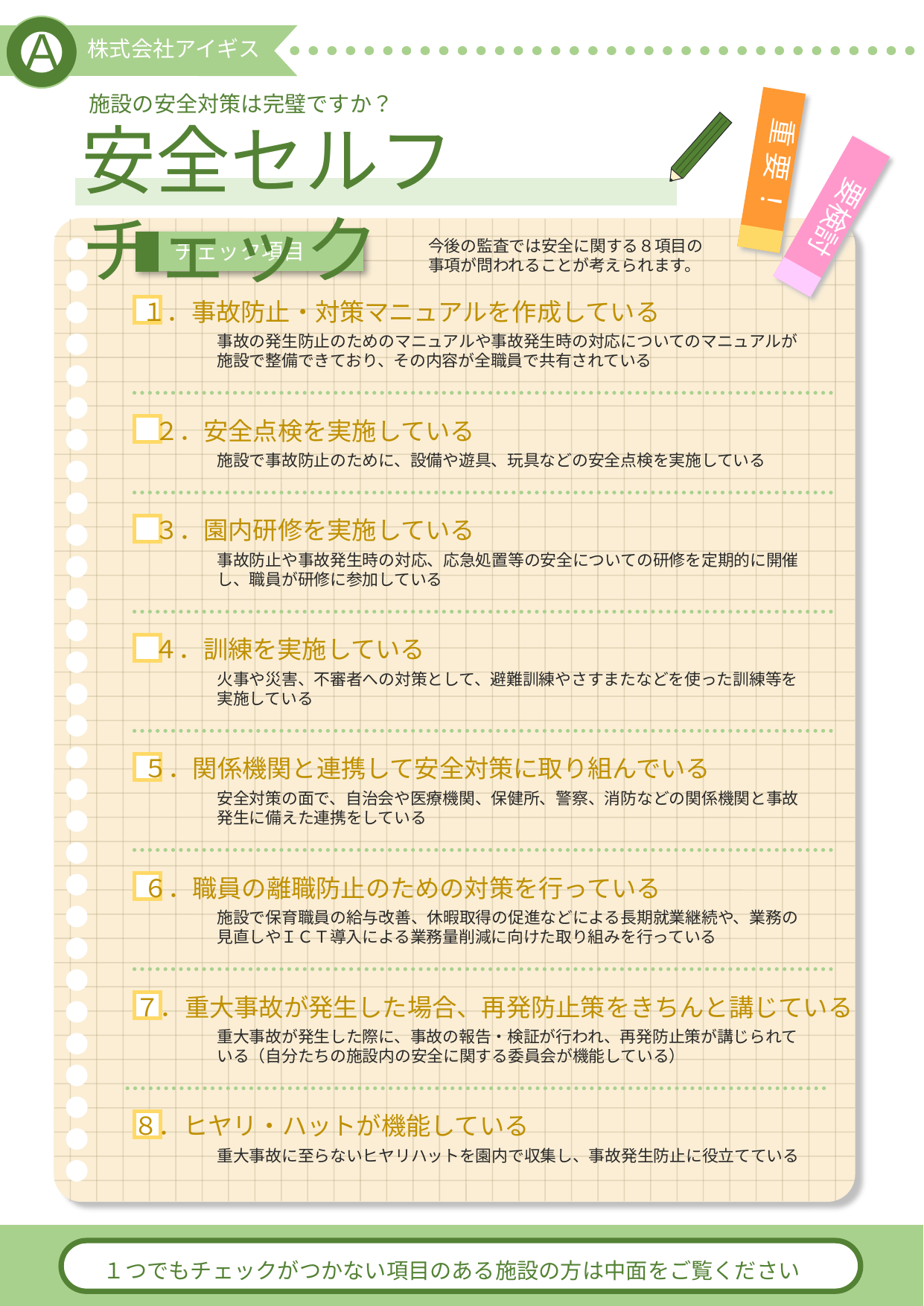

A

株式会社アイギス

施設の安全対策は完璧ですか？

重 要 ！

安全セルフチェック

要検討

チェック項目
今後の監査では安全に関する８項目の
事項が問われることが考えられます。

１．事故防止・対策マニュアルを作成している

事故の発生防止のためのマニュアルや事故発生時の対応についてのマニュアルが
施設で整備できており、その内容が全職員で共有されている

２．安全点検を実施している

施設で事故防止のために、設備や遊具、玩具などの安全点検を実施している

３．園内研修を実施している

事故防止や事故発生時の対応、応急処置等の安全についての研修を定期的に開催し、職員が研修に参加している

４．訓練を実施している

火事や災害、不審者への対策として、避難訓練やさすまたなどを使った訓練等を実施している

５．関係機関と連携して安全対策に取り組んでいる

安全対策の面で、自治会や医療機関、保健所、警察、消防などの関係機関と事故発生に備えた連携をしている

６．職員の離職防止のための対策を行っている

施設で保育職員の給与改善、休暇取得の促進などによる長期就業継続や、業務の見直しやＩＣＴ導入による業務量削減に向けた取り組みを行っている

７．重大事故が発生した場合、再発防止策をきちんと講じている

重大事故が発生した際に、事故の報告・検証が行われ、再発防止策が講じられている（自分たちの施設内の安全に関する委員会が機能している）

８．ヒヤリ・ハットが機能している

重大事故に至らないヒヤリハットを園内で収集し、事故発生防止に役立てている

１つでもチェックがつかない項目のある施設の方は中面をご覧ください